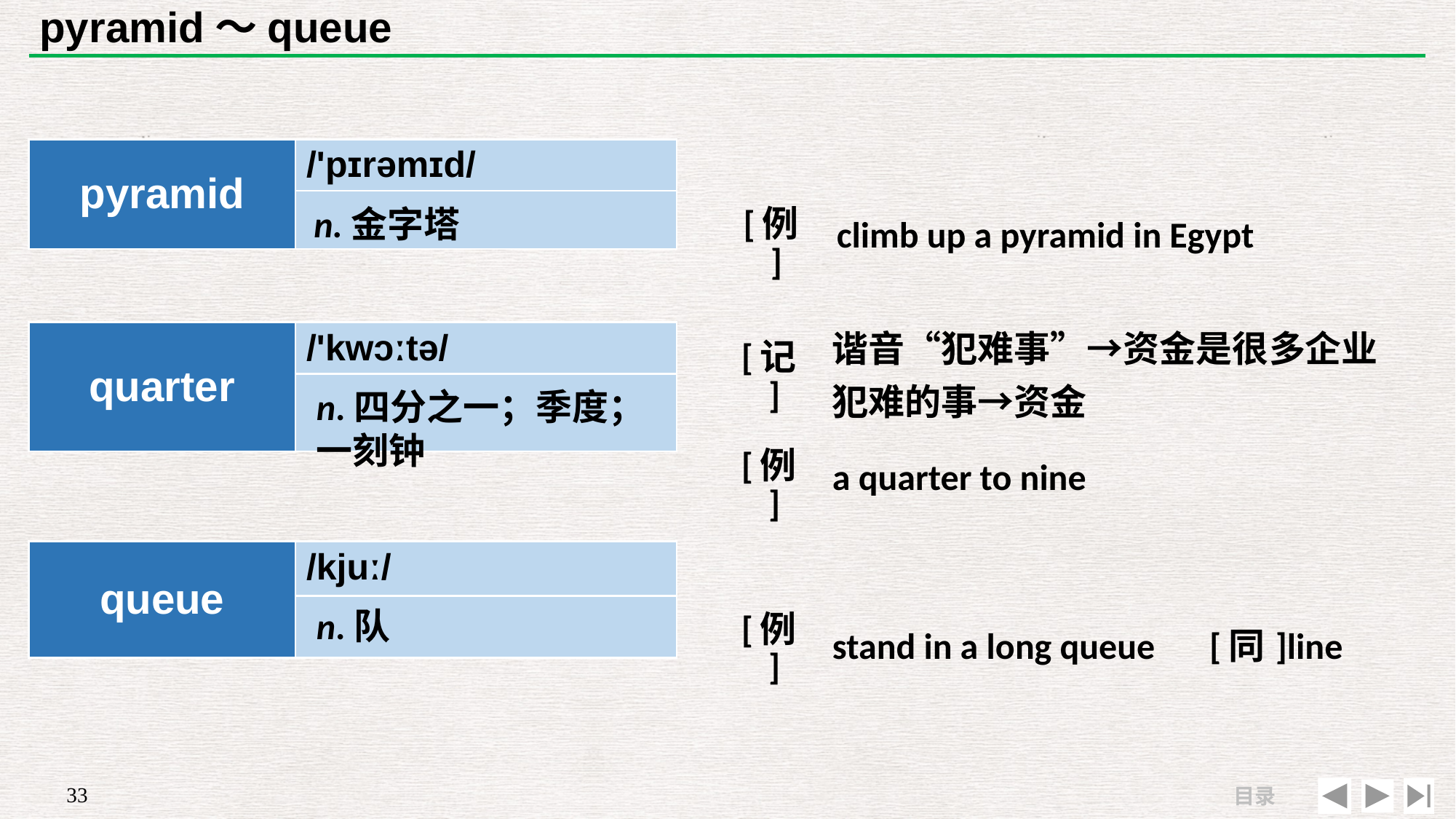

# pyramid～queue

| pyramid | /'pɪrəmɪd/ |
| --- | --- |
|  |  |
|  |  |
| --- | --- |
| [例] | climb up a pyramid in Egypt |
n.金字塔
| [记] | 谐音“犯难事”→资金是很多企业 犯难的事→资金 |
| --- | --- |
| [例] | a quarter to nine |
| quarter | /'kwɔːtə/ |
| --- | --- |
|  |  |
n.四分之一；季度；
一刻钟
|  |  |
| --- | --- |
| [例] | stand in a long queue　[同]line |
| queue | /kjuː/ |
| --- | --- |
|  |  |
n.队